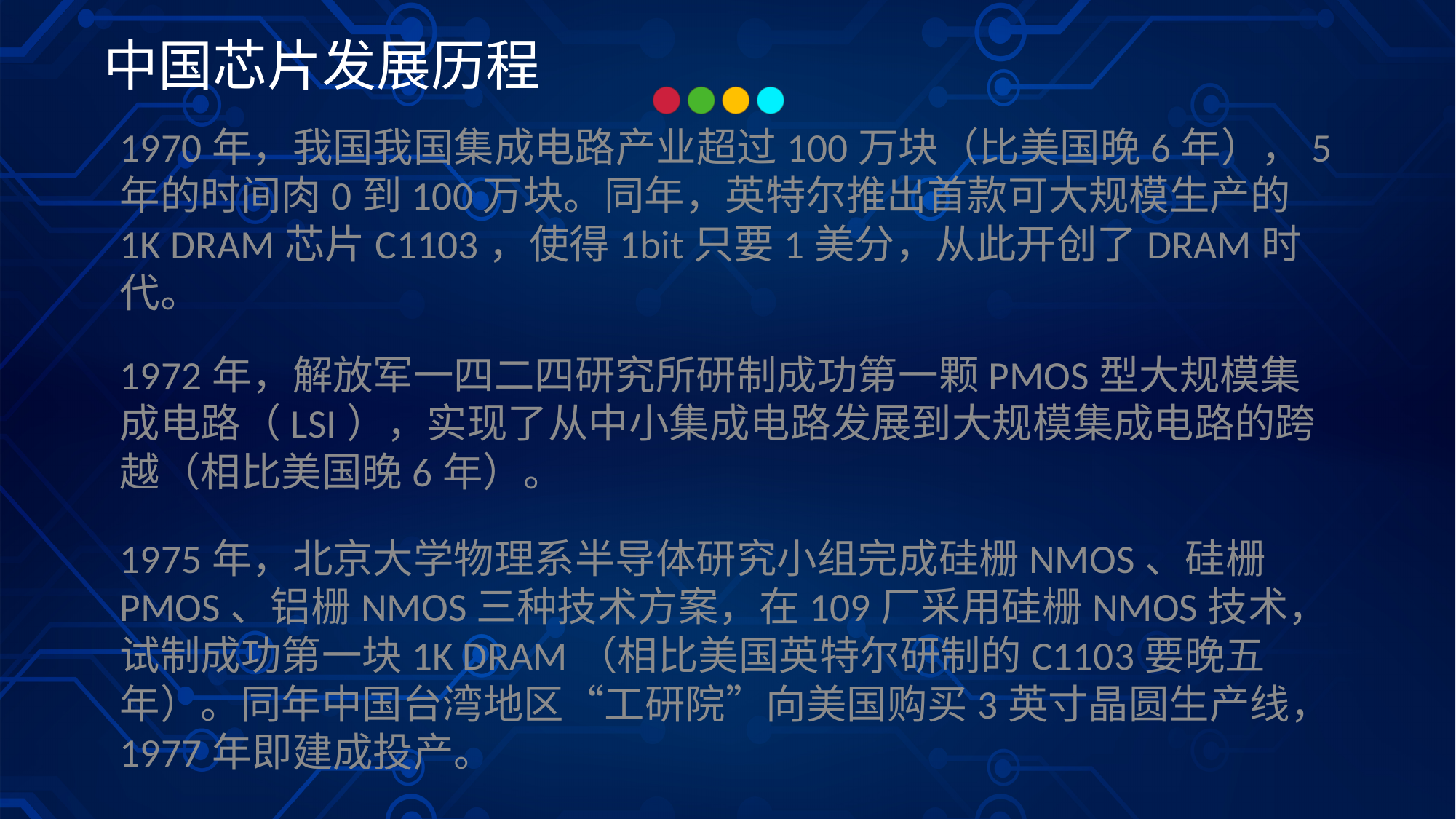

中国芯片发展历程
1970年，我国我国集成电路产业超过100万块（比美国晚6年），5年的时间肉0到100万块。同年，英特尔推出首款可大规模生产的1K DRAM芯片C1103，使得1bit只要1美分，从此开创了DRAM时代。
1972年，解放军一四二四研究所研制成功第一颗PMOS型大规模集成电路（LSI），实现了从中小集成电路发展到大规模集成电路的跨越（相比美国晚6年）。
1975年，北京大学物理系半导体研究小组完成硅栅NMOS、硅栅PMOS、铝栅NMOS三种技术方案，在109厂采用硅栅NMOS技术，试制成功第一块1K DRAM（相比美国英特尔研制的C1103要晚五年）。同年中国台湾地区“工研院”向美国购买3英寸晶圆生产线，1977年即建成投产。